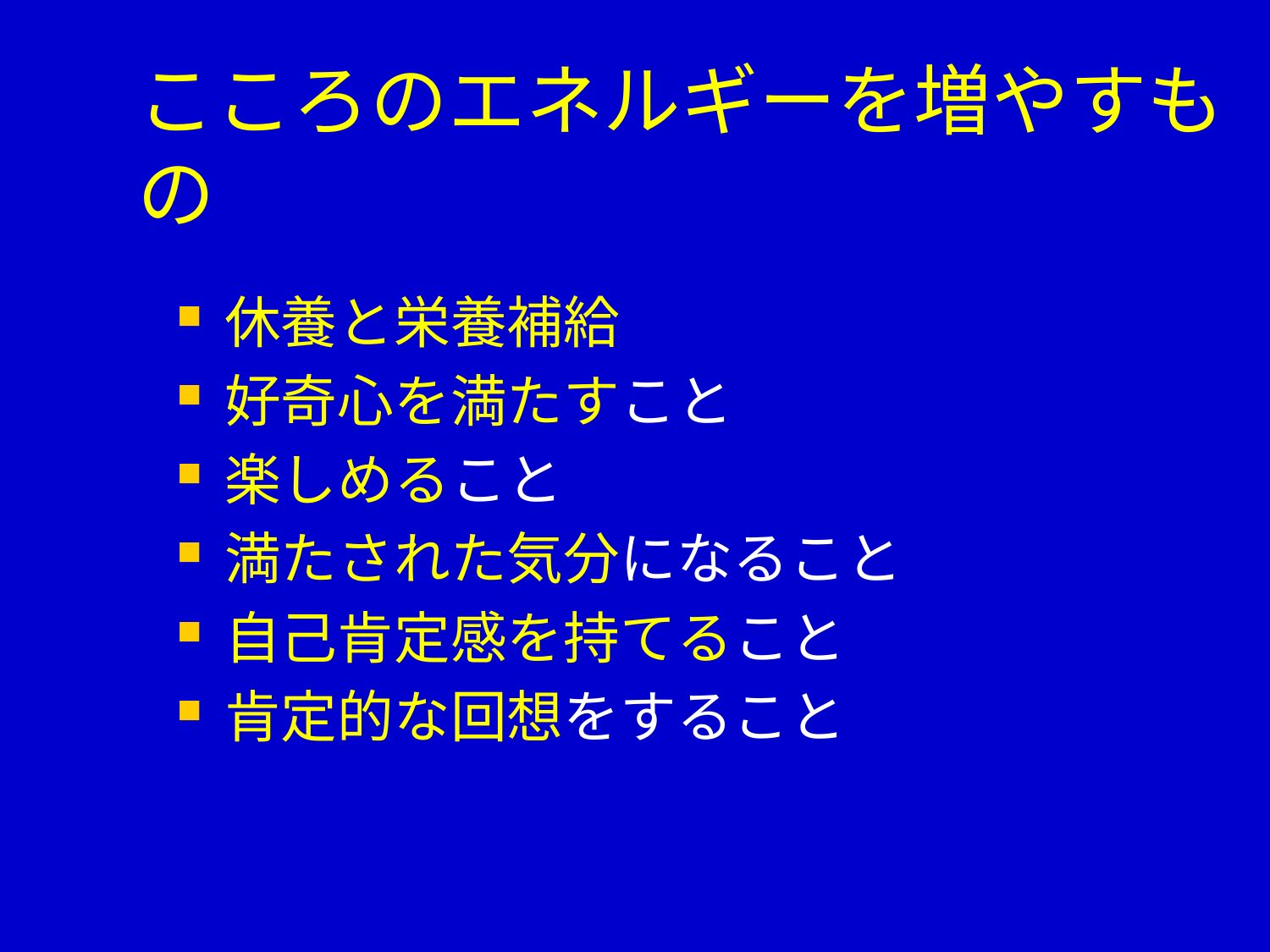

# こころのエネルギーを増やすもの
休養と栄養補給
好奇心を満たすこと
楽しめること
満たされた気分になること
自己肯定感を持てること
肯定的な回想をすること